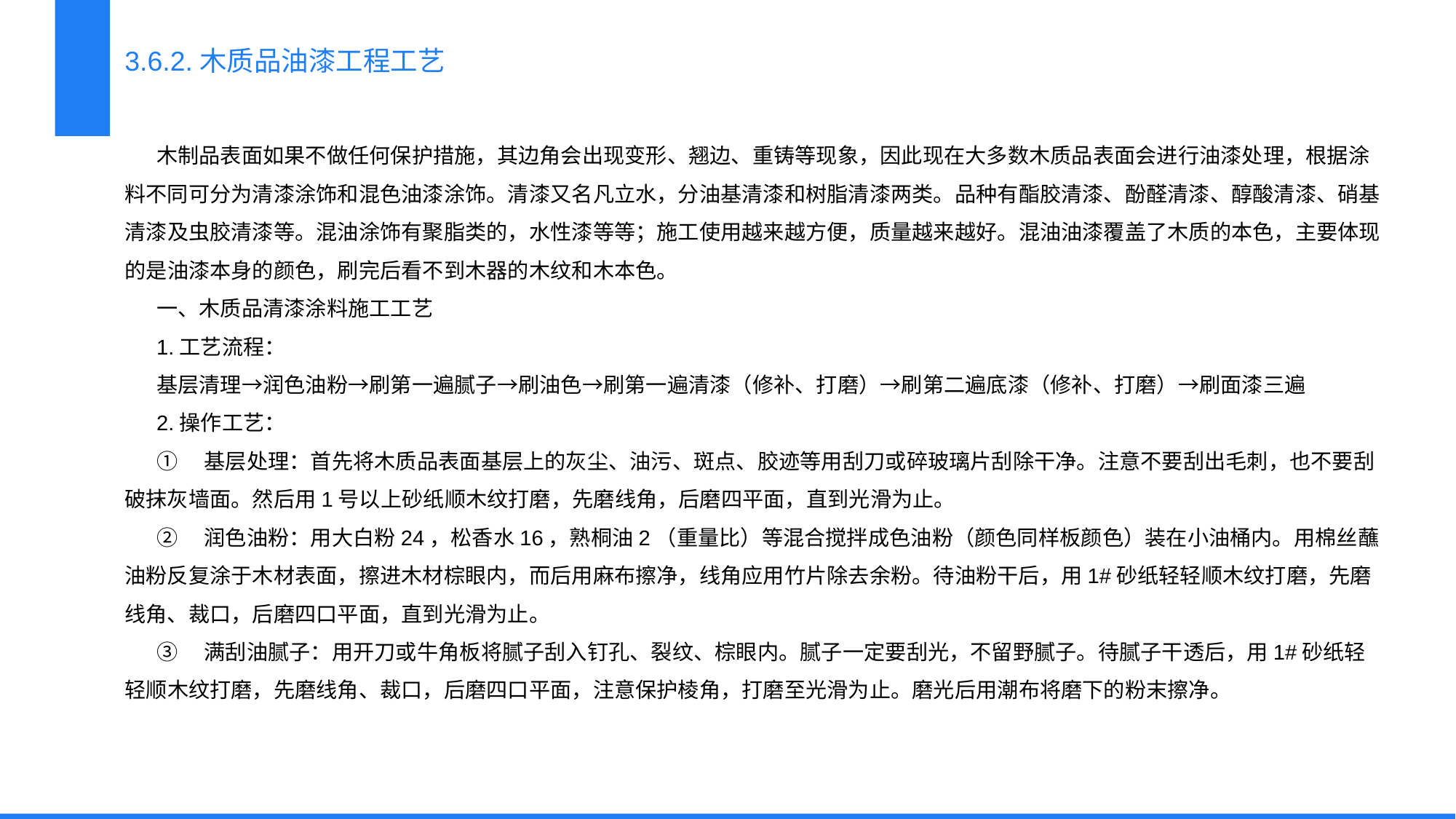

3.6.2.木质品油漆工程工艺
木制品表面如果不做任何保护措施，其边角会出现变形、翘边、重铸等现象，因此现在大多数木质品表面会进行油漆处理，根据涂料不同可分为清漆涂饰和混色油漆涂饰。清漆又名凡立水，分油基清漆和树脂清漆两类。品种有酯胶清漆、酚醛清漆、醇酸清漆、硝基清漆及虫胶清漆等。混油涂饰有聚脂类的，水性漆等等；施工使用越来越方便，质量越来越好。混油油漆覆盖了木质的本色，主要体现的是油漆本身的颜色，刷完后看不到木器的木纹和木本色。
一、木质品清漆涂料施工工艺
1.工艺流程：
基层清理→润色油粉→刷第一遍腻子→刷油色→刷第一遍清漆（修补、打磨）→刷第二遍底漆（修补、打磨）→刷面漆三遍
2.操作工艺：
①　基层处理：首先将木质品表面基层上的灰尘、油污、斑点、胶迹等用刮刀或碎玻璃片刮除干净。注意不要刮出毛刺，也不要刮破抹灰墙面。然后用1号以上砂纸顺木纹打磨，先磨线角，后磨四平面，直到光滑为止。
②　润色油粉：用大白粉24，松香水16，熟桐油2（重量比）等混合搅拌成色油粉（颜色同样板颜色）装在小油桶内。用棉丝蘸油粉反复涂于木材表面，擦进木材棕眼内，而后用麻布擦净，线角应用竹片除去余粉。待油粉干后，用1#砂纸轻轻顺木纹打磨，先磨线角、裁口，后磨四口平面，直到光滑为止。
③　满刮油腻子：用开刀或牛角板将腻子刮入钉孔、裂纹、棕眼内。腻子一定要刮光，不留野腻子。待腻子干透后，用1#砂纸轻轻顺木纹打磨，先磨线角、裁口，后磨四口平面，注意保护棱角，打磨至光滑为止。磨光后用潮布将磨下的粉末擦净。